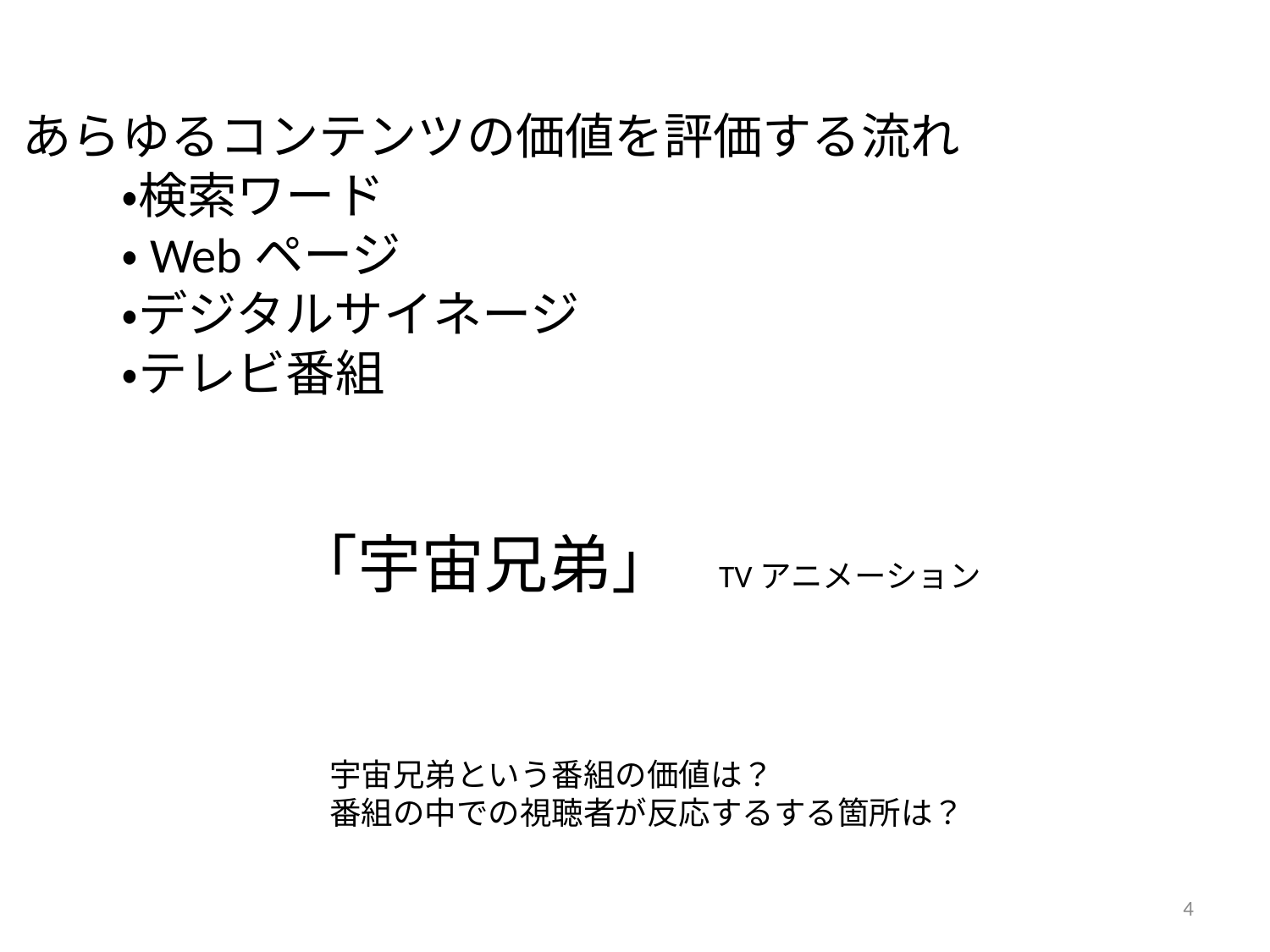

あらゆるコンテンツの価値を評価する流れ
　　・検索ワード
　　・Webページ
　　・デジタルサイネージ
　　・テレビ番組
「宇宙兄弟」  TVアニメーション
宇宙兄弟という番組の価値は？
番組の中での視聴者が反応するする箇所は？
4